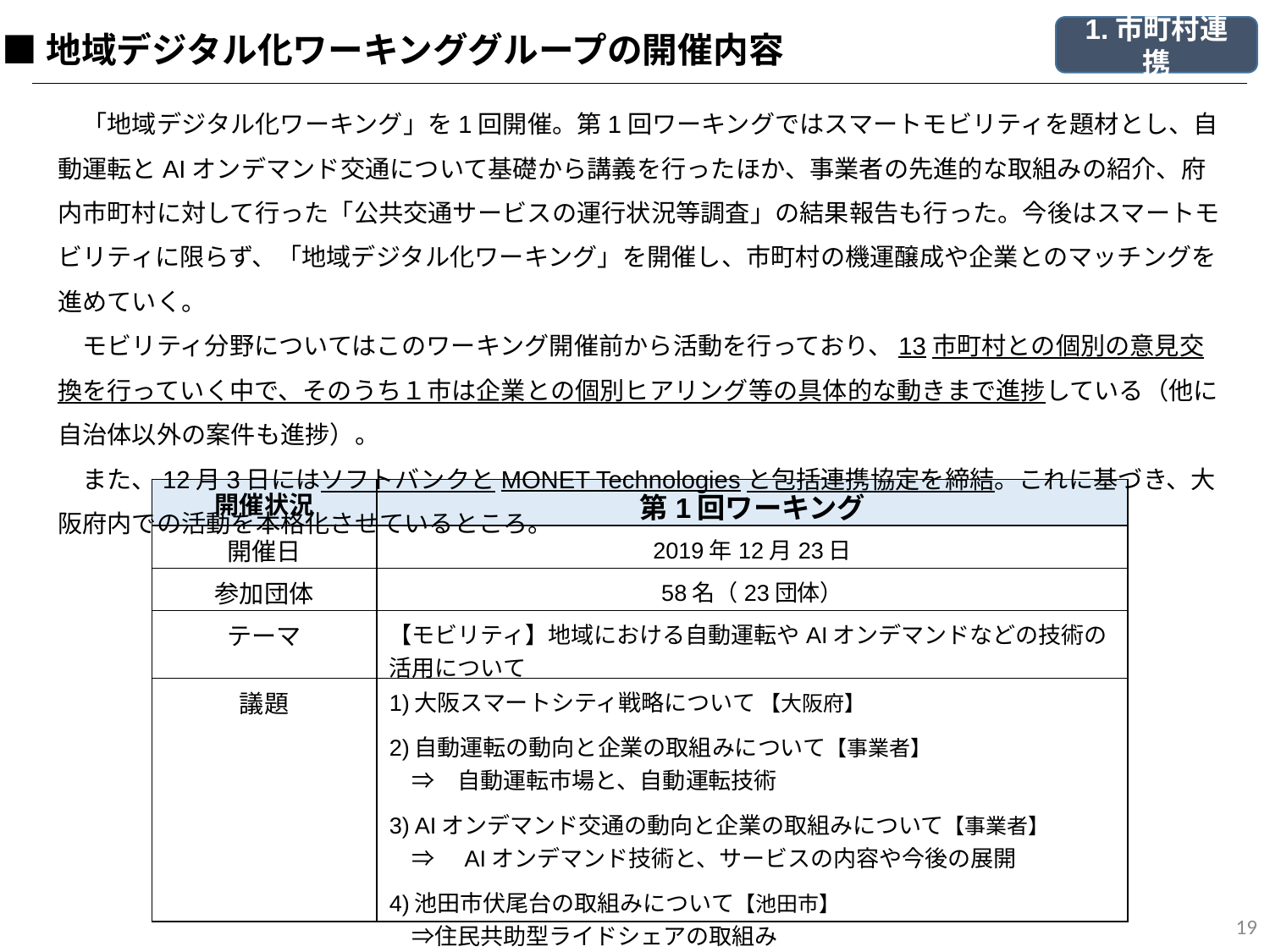

1.市町村連携
■地域デジタル化ワーキンググループの開催内容
　「地域デジタル化ワーキング」を1回開催。第1回ワーキングではスマートモビリティを題材とし、自動運転とAIオンデマンド交通について基礎から講義を行ったほか、事業者の先進的な取組みの紹介、府内市町村に対して行った「公共交通サービスの運行状況等調査」の結果報告も行った。今後はスマートモビリティに限らず、「地域デジタル化ワーキング」を開催し、市町村の機運醸成や企業とのマッチングを進めていく。
　モビリティ分野についてはこのワーキング開催前から活動を行っており、13市町村との個別の意見交換を行っていく中で、そのうち１市は企業との個別ヒアリング等の具体的な動きまで進捗している（他に自治体以外の案件も進捗）。
　また、12月3日にはソフトバンクとMONET Technologiesと包括連携協定を締結。これに基づき、大阪府内での活動を本格化させているところ。
| 開催状況 | 第1回ワーキング |
| --- | --- |
| 開催日 | 2019年12月23日 |
| 参加団体 | 58名（23団体） |
| テーマ | 【モビリティ】地域における自動運転やAIオンデマンドなどの技術の活用について |
| 議題 | 1)大阪スマートシティ戦略について 【大阪府】 2)自動運転の動向と企業の取組みについて【事業者】 　⇒　自動運転市場と、自動運転技術 3) AIオンデマンド交通の動向と企業の取組みについて【事業者】 　⇒　AIオンデマンド技術と、サービスの内容や今後の展開 4)池田市伏尾台の取組みについて【池田市】 　⇒住民共助型ライドシェアの取組み |
19